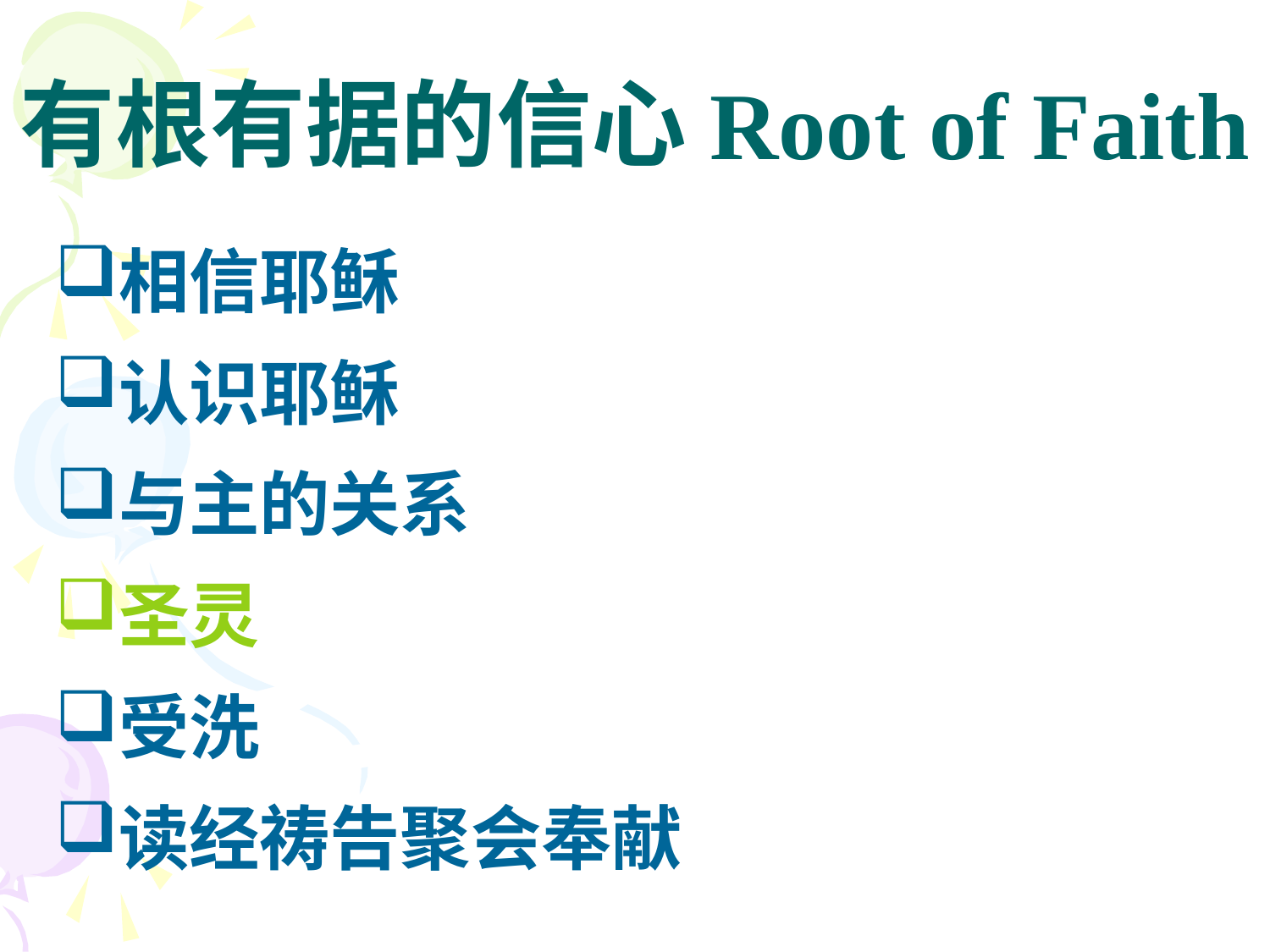

# 有根有据的信心Root of Faith
相信耶稣
认识耶稣
与主的关系
圣灵
受洗
读经祷告聚会奉献